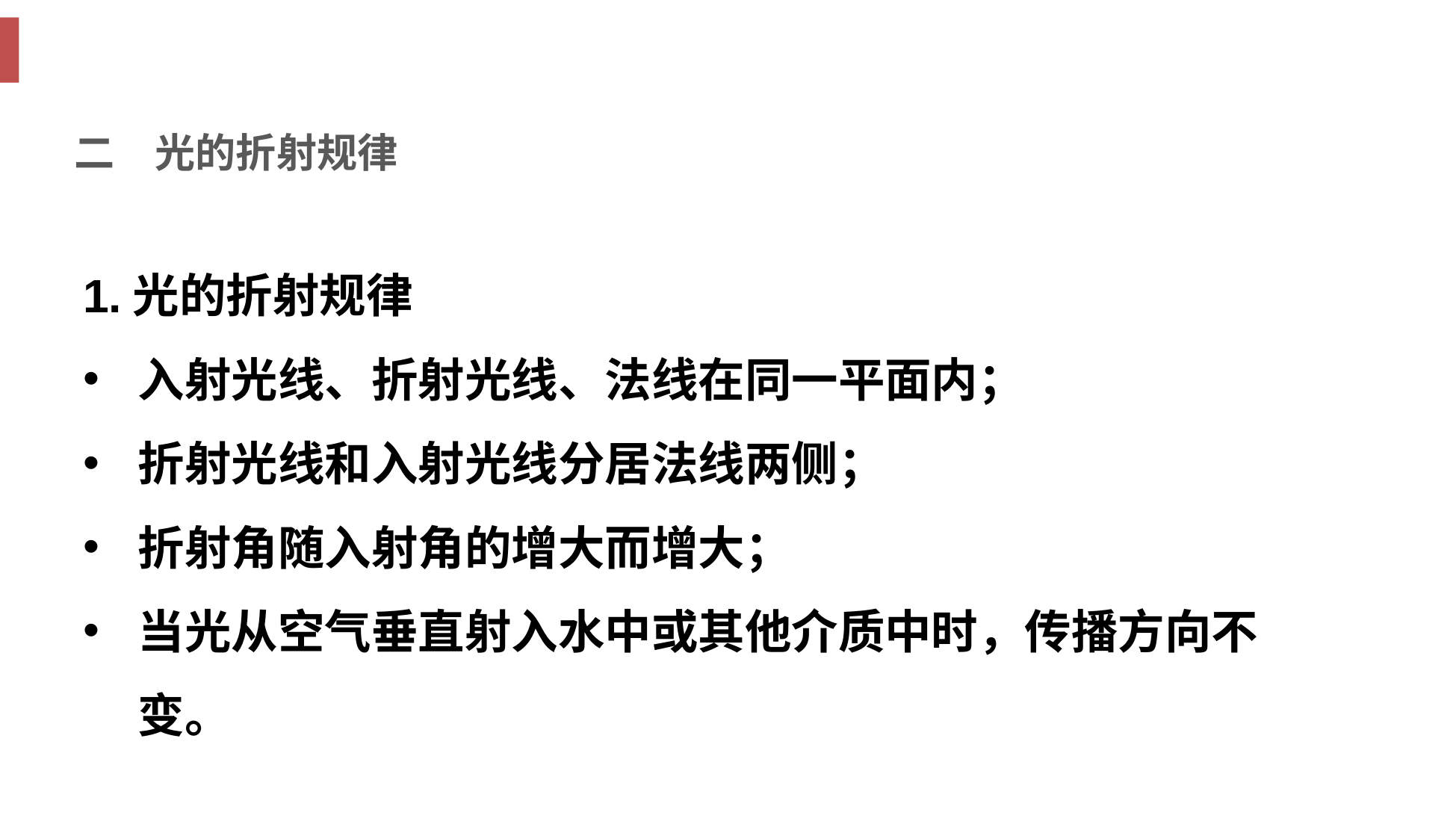

二　光的折射规律
1.光的折射规律
入射光线、折射光线、法线在同一平面内；
折射光线和入射光线分居法线两侧；
折射角随入射角的增大而增大；
当光从空气垂直射入水中或其他介质中时，传播方向不变。